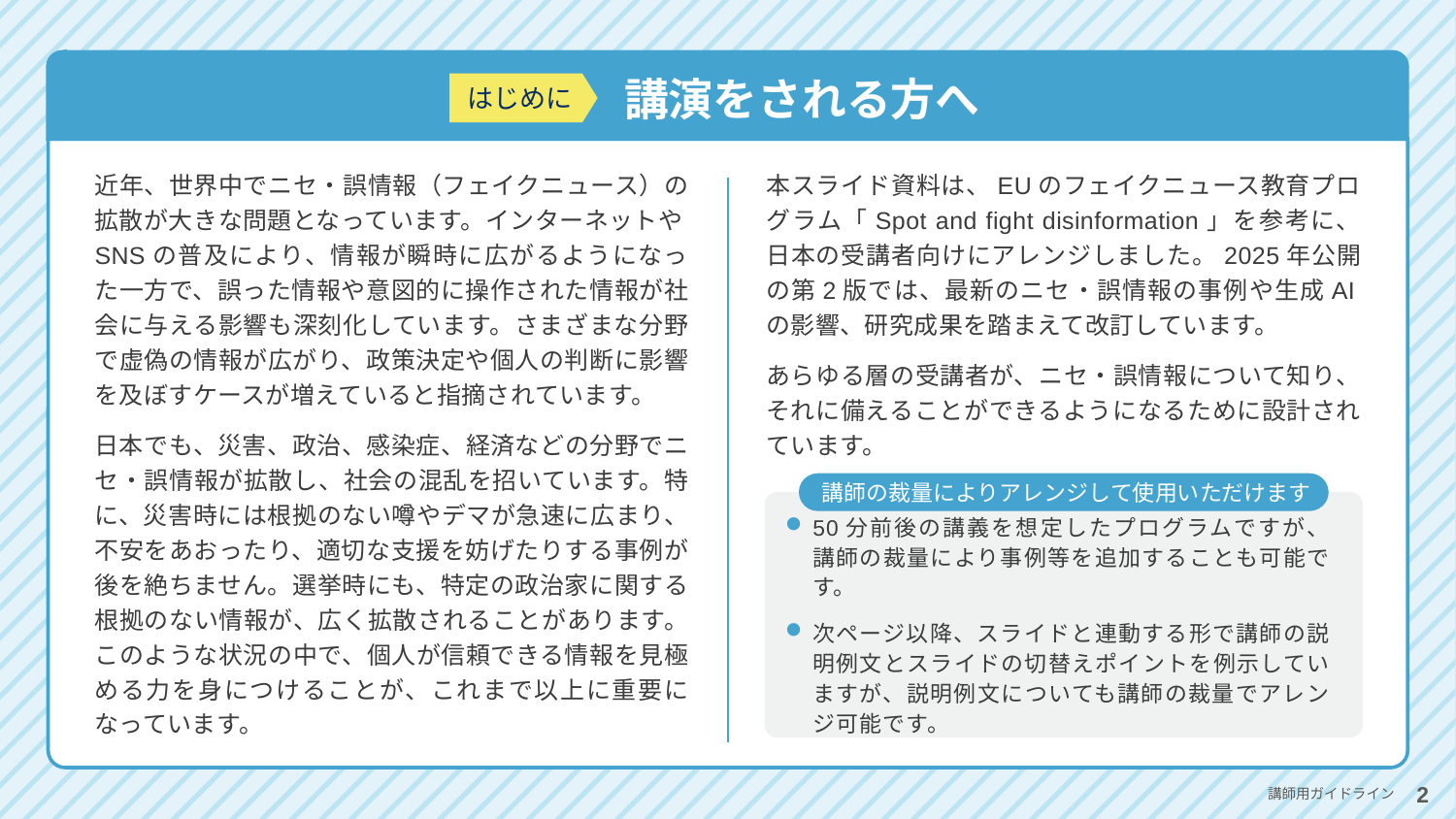

講演をされる方へ
はじめに
近年、世界中でニセ・誤情報（フェイクニュース）の拡散が大きな問題となっています。インターネットやSNSの普及により、情報が瞬時に広がるようになった一方で、誤った情報や意図的に操作された情報が社会に与える影響も深刻化しています。さまざまな分野で虚偽の情報が広がり、政策決定や個人の判断に影響を及ぼすケースが増えていると指摘されています。
日本でも、災害、政治、感染症、経済などの分野でニセ・誤情報が拡散し、社会の混乱を招いています。特に、災害時には根拠のない噂やデマが急速に広まり、不安をあおったり、適切な支援を妨げたりする事例が後を絶ちません。選挙時にも、特定の政治家に関する根拠のない情報が、広く拡散されることがあります。このような状況の中で、個人が信頼できる情報を見極める力を身につけることが、これまで以上に重要になっています。
本スライド資料は、EUのフェイクニュース教育プログラム「Spot and fight disinformation」を参考に、日本の受講者向けにアレンジしました。2025年公開の第2版では、最新のニセ・誤情報の事例や生成AIの影響、研究成果を踏まえて改訂しています。
あらゆる層の受講者が、ニセ・誤情報について知り、それに備えることができるようになるために設計されています。
講師の裁量によりアレンジして使用いただけます
50分前後の講義を想定したプログラムですが、講師の裁量により事例等を追加することも可能です。
次ページ以降、スライドと連動する形で講師の説明例文とスライドの切替えポイントを例示していますが、説明例文についても講師の裁量でアレンジ可能です。
2
講師用ガイドライン